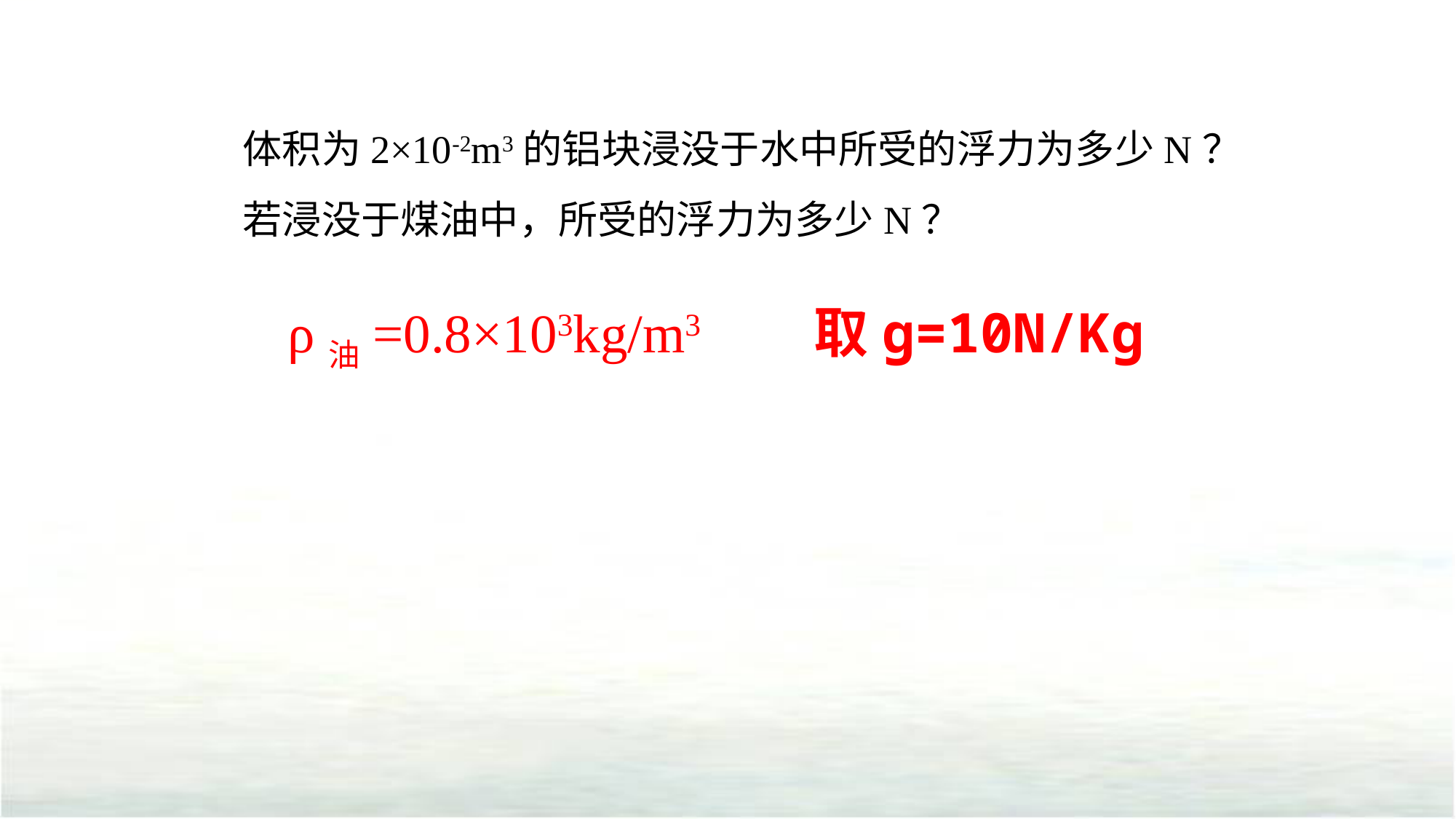

体积为2×10-2m3的铝块浸没于水中所受的浮力为多少N？若浸没于煤油中，所受的浮力为多少N？

ρ油=0.8×103kg/m3
取g=10N/Kg